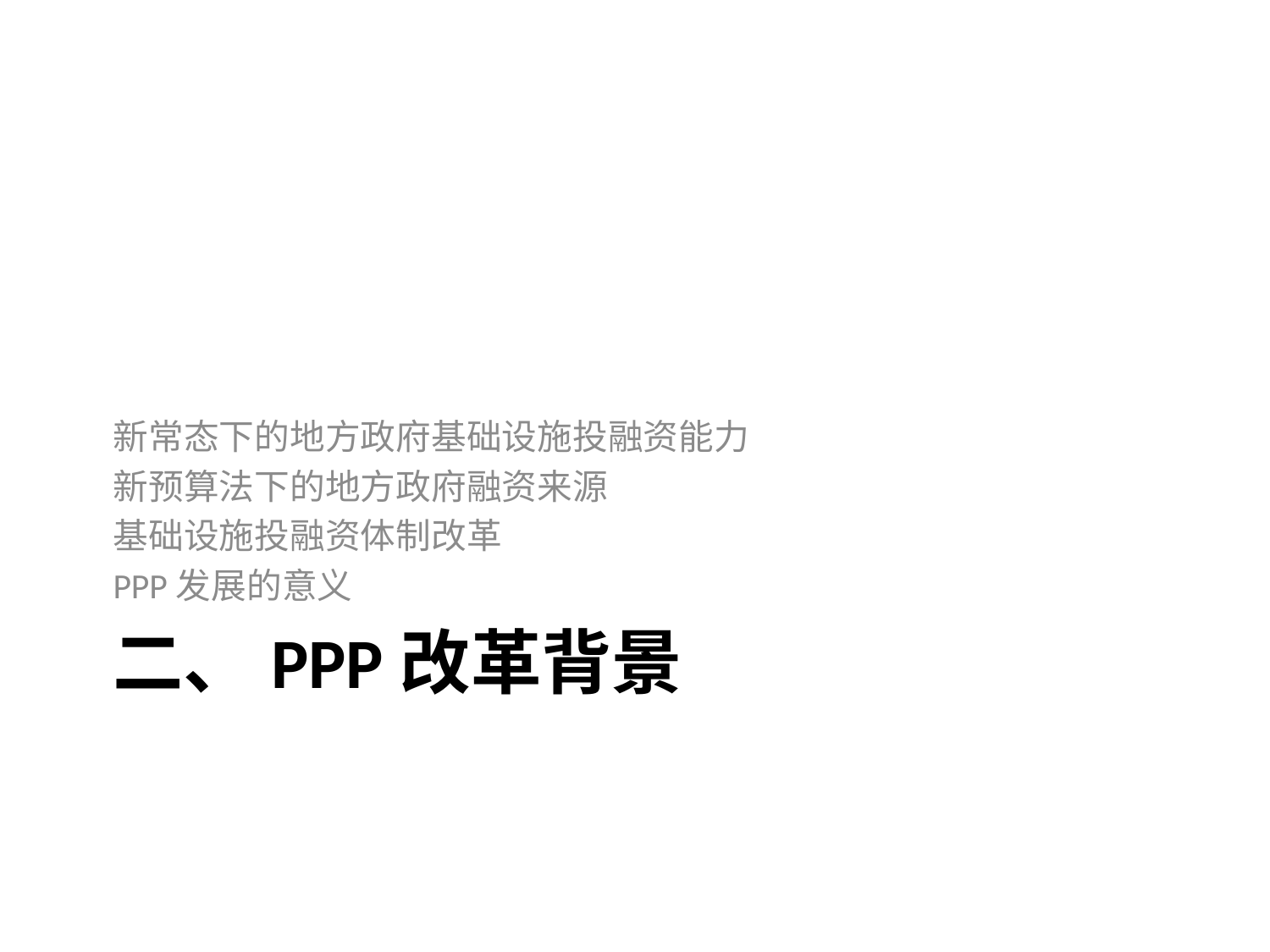

新常态下的地方政府基础设施投融资能力
新预算法下的地方政府融资来源
基础设施投融资体制改革
PPP发展的意义
# 二、PPP改革背景